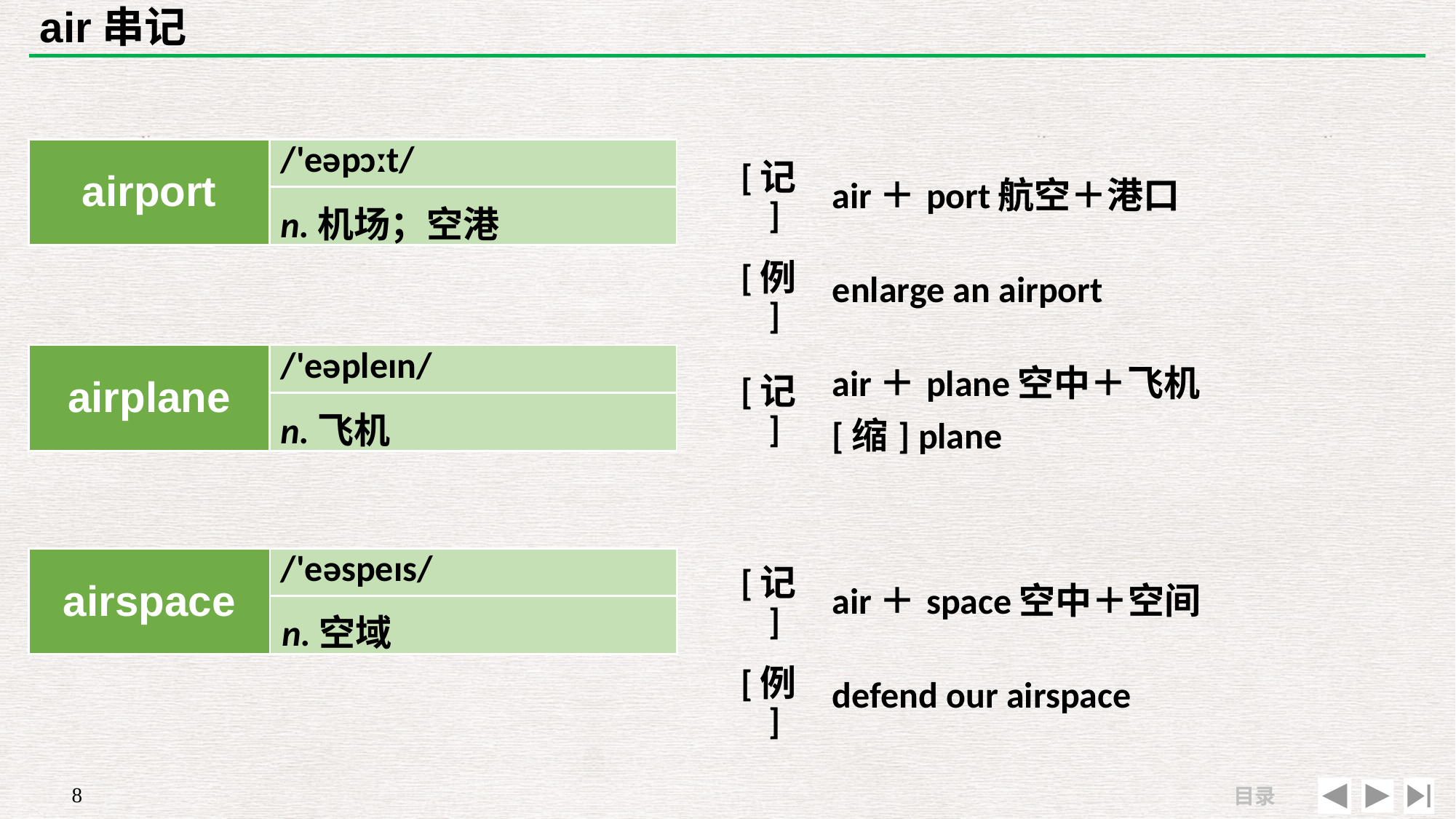

# air串记

| airport | /'eəpɔːt/ |
| --- | --- |
|  |  |
| [记] | air＋port航空＋港口 |
| --- | --- |
| [例] | enlarge an airport |
n.机场；空港
| airplane | /'eəpleɪn/ |
| --- | --- |
|  |  |
| [记] | air＋plane空中＋飞机　 [缩] plane |
| --- | --- |
|  |  |
n.飞机
| airspace | /'eəspeɪs/ |
| --- | --- |
|  |  |
| [记] | air＋space空中＋空间 |
| --- | --- |
| [例] | defend our airspace |
n.空域